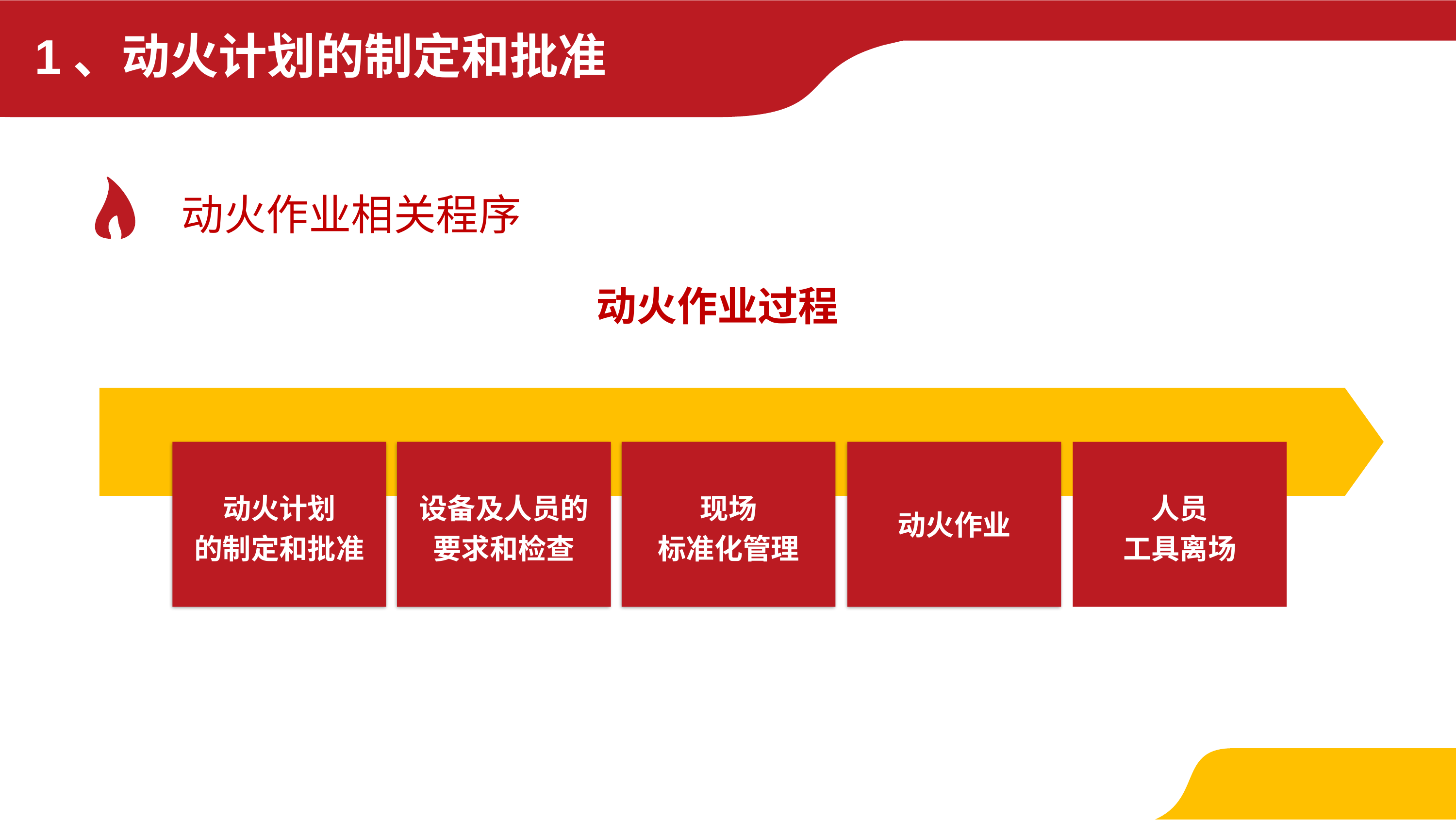

1、动火计划的制定和批准

动火作业相关程序
动火作业过程

动火计划
的制定和批准
设备及人员的
要求和检查
现场
标准化管理
动火作业
人员
工具离场